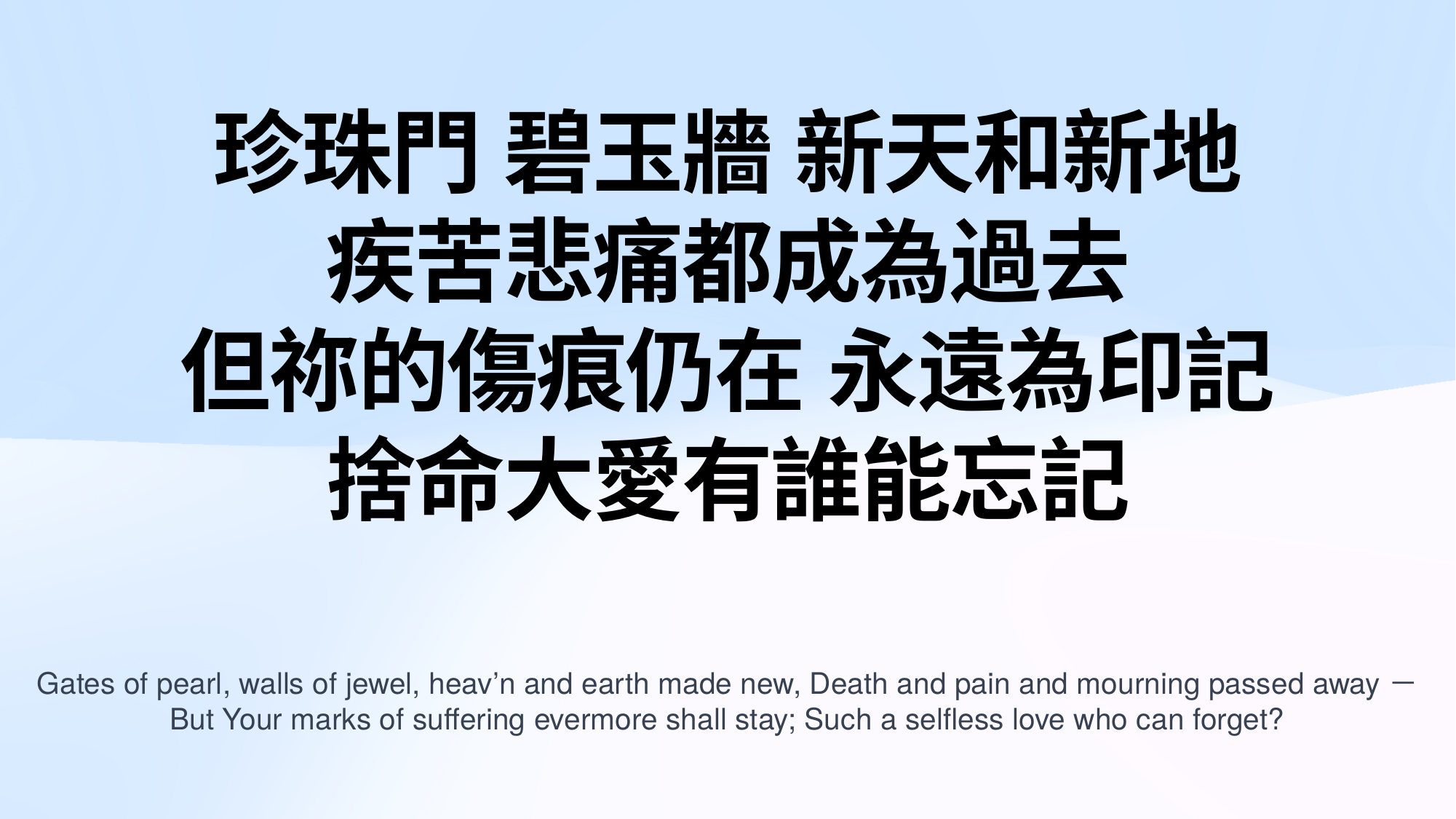

# 珍珠門 碧玉牆 新天和新地 疾苦悲痛都成為過去 但祢的傷痕仍在 永遠為印記 捨命大愛有誰能忘記
Gates of pearl, walls of jewel, heav’n and earth made new, Death and pain and mourning passed away－
But Your marks of suffering evermore shall stay; Such a selfless love who can forget?